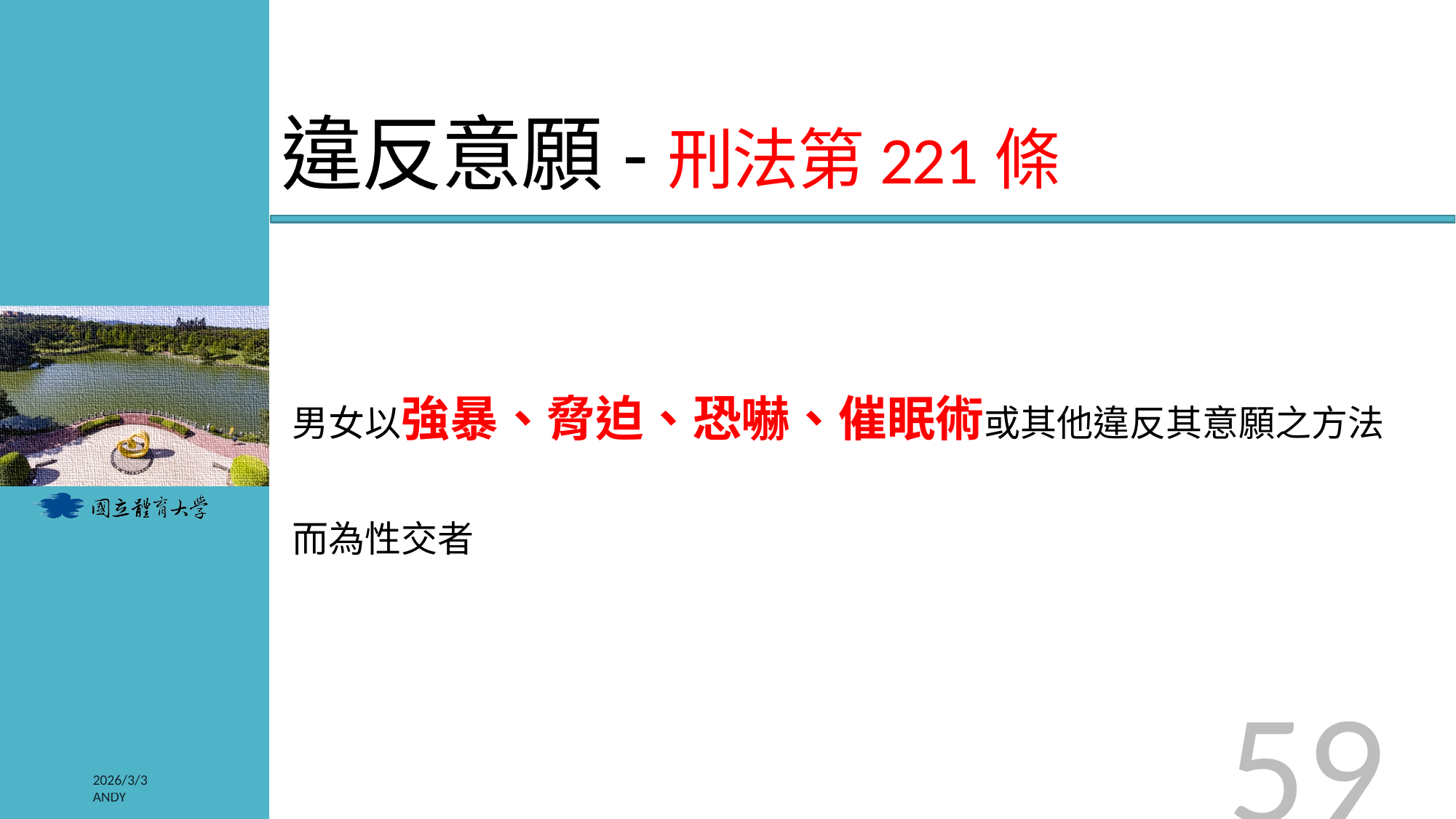

# 違反意願-刑法第221條
男女以強暴、脅迫、恐嚇、催眠術或其他違反其意願之方法

而為性交者

59
2026/3/3
Andy